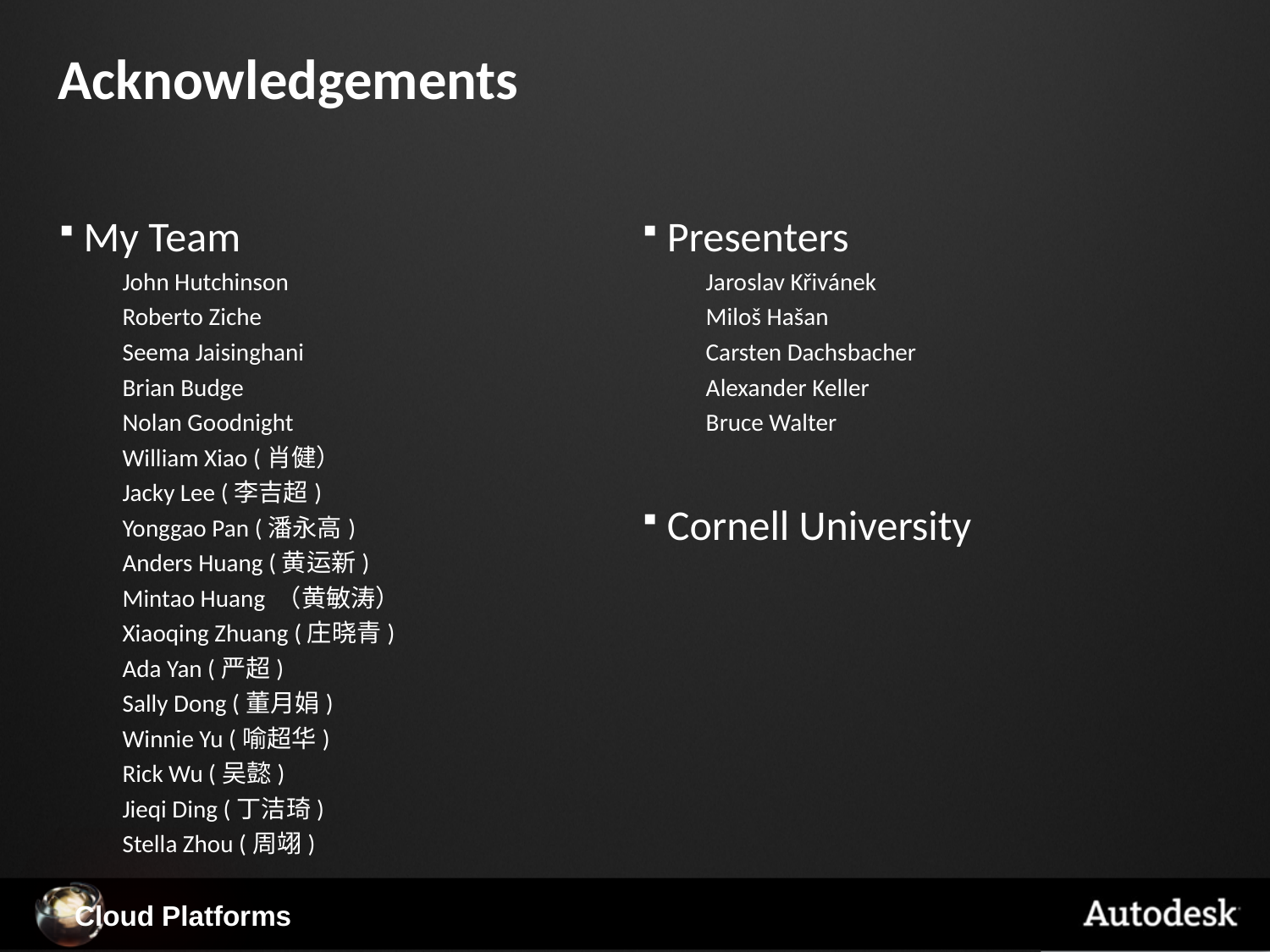

# Acknowledgements
Presenters
Jaroslav Křivánek
Miloš Hašan
Carsten Dachsbacher
Alexander Keller
Bruce Walter

Cornell University

My Team
John Hutchinson
Roberto Ziche
Seema Jaisinghani
Brian Budge
Nolan Goodnight
William Xiao (肖健）
Jacky Lee (李吉超)
Yonggao Pan (潘永高)
Anders Huang (黄运新)
Mintao Huang （黄敏涛）
Xiaoqing Zhuang (庄晓青)
Ada Yan (严超)
Sally Dong (董月娟)
Winnie Yu (喻超华)
Rick Wu (吴懿)
Jieqi Ding (丁洁琦)
Stella Zhou (周翊)